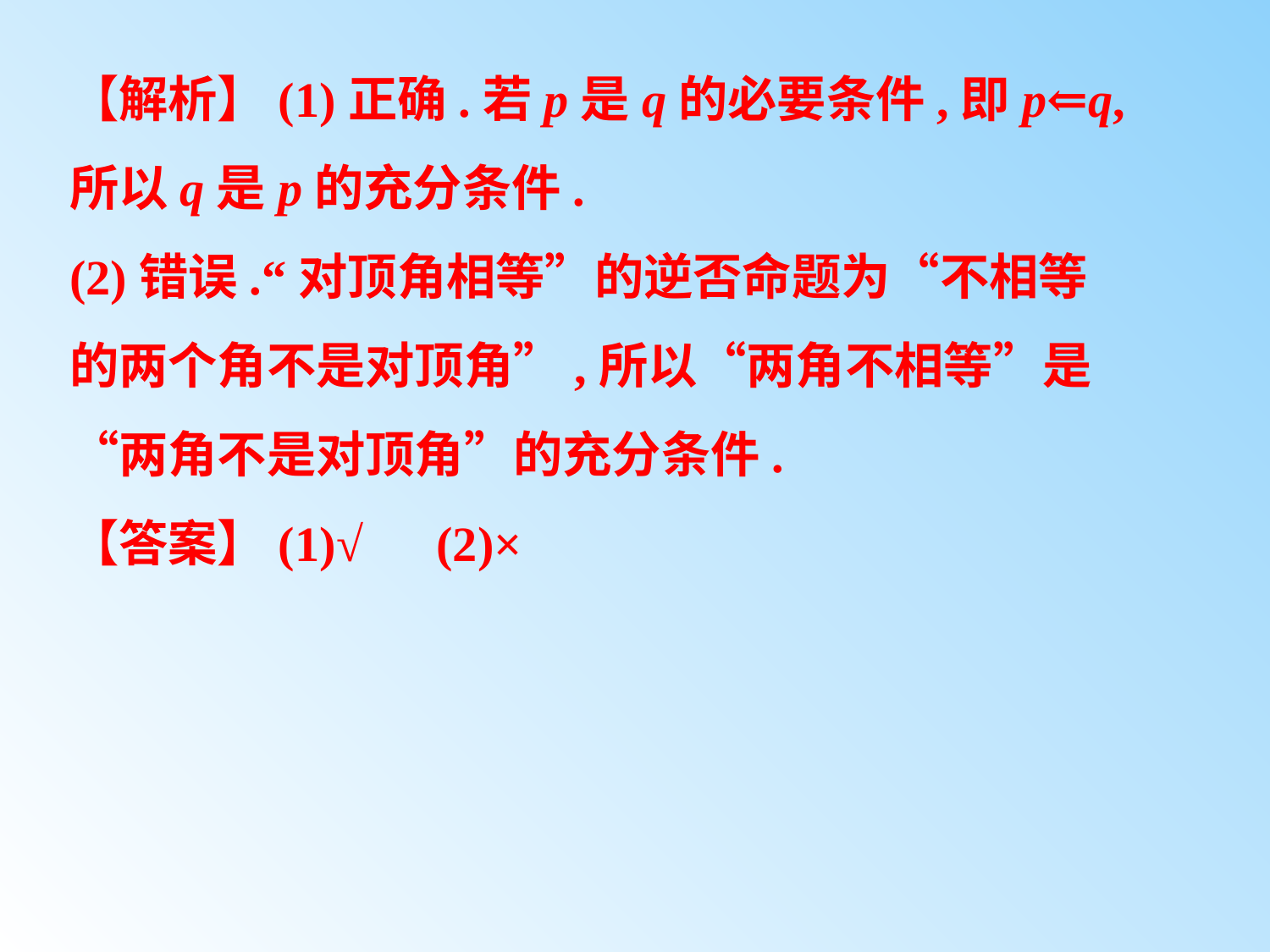

【解析】(1)正确.若p是q的必要条件,即p⇐q,所以q是p的充分条件.
(2)错误.“对顶角相等”的逆否命题为“不相等的两个角不是对顶角”,所以“两角不相等”是“两角不是对顶角”的充分条件.
【答案】(1)√　(2)×